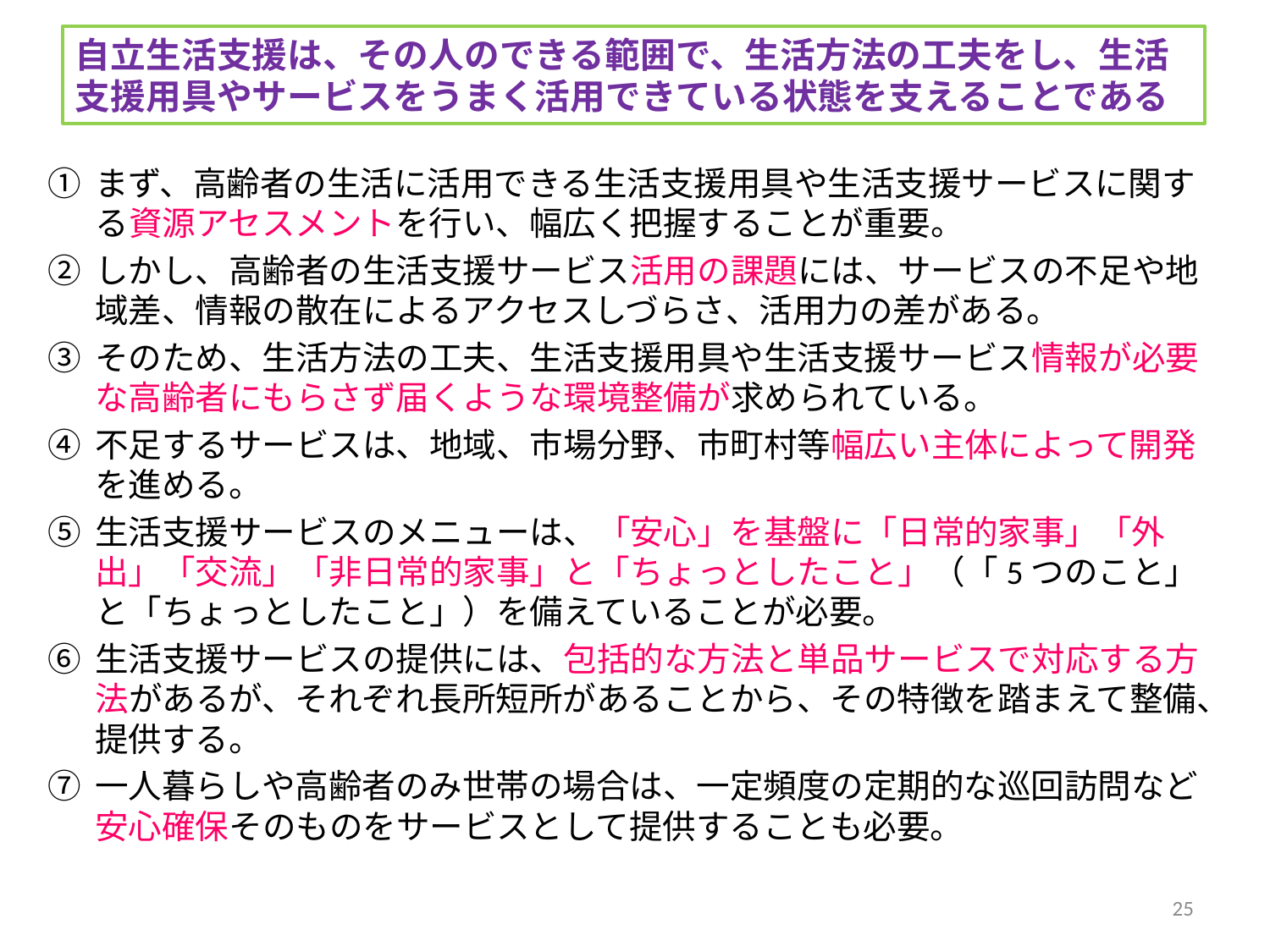

自立生活支援は、その人のできる範囲で、生活方法の工夫をし、生活支援用具やサービスをうまく活用できている状態を支えることである
まず、高齢者の生活に活用できる生活支援用具や生活支援サービスに関する資源アセスメントを行い、幅広く把握することが重要。
しかし、高齢者の生活支援サービス活用の課題には、サービスの不足や地域差、情報の散在によるアクセスしづらさ、活用力の差がある。
そのため、生活方法の工夫、生活支援用具や生活支援サービス情報が必要な高齢者にもらさず届くような環境整備が求められている。
不足するサービスは、地域、市場分野、市町村等幅広い主体によって開発を進める。
生活支援サービスのメニューは、「安心」を基盤に「日常的家事」「外出」「交流」「非日常的家事」と「ちょっとしたこと」（「5つのこと」と「ちょっとしたこと」）を備えていることが必要。
生活支援サービスの提供には、包括的な方法と単品サービスで対応する方法があるが、それぞれ長所短所があることから、その特徴を踏まえて整備、提供する。
一人暮らしや高齢者のみ世帯の場合は、一定頻度の定期的な巡回訪問など安心確保そのものをサービスとして提供することも必要。
25